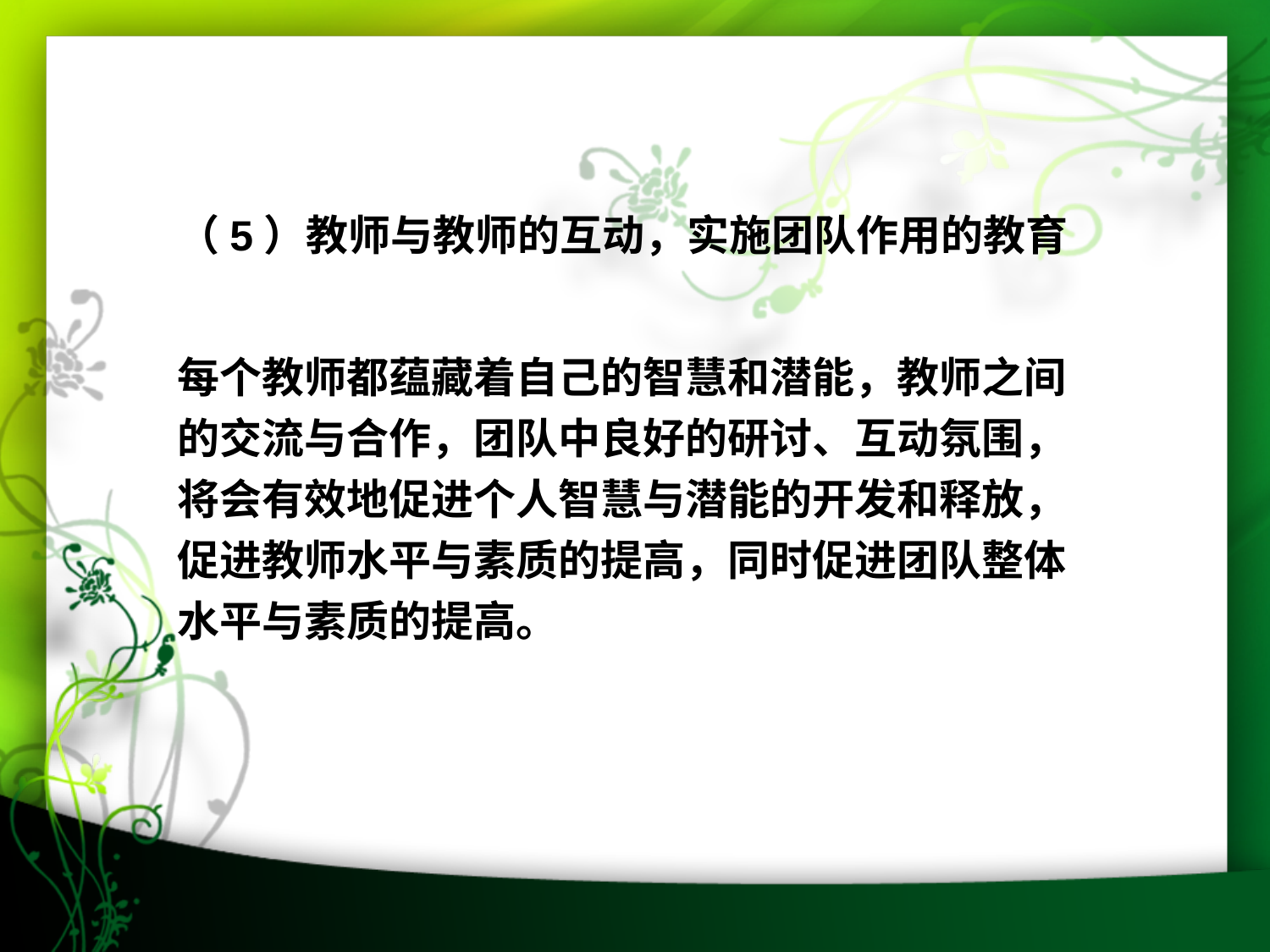

（5）教师与教师的互动，实施团队作用的教育
每个教师都蕴藏着自己的智慧和潜能，教师之间的交流与合作，团队中良好的研讨、互动氛围，将会有效地促进个人智慧与潜能的开发和释放，促进教师水平与素质的提高，同时促进团队整体水平与素质的提高。